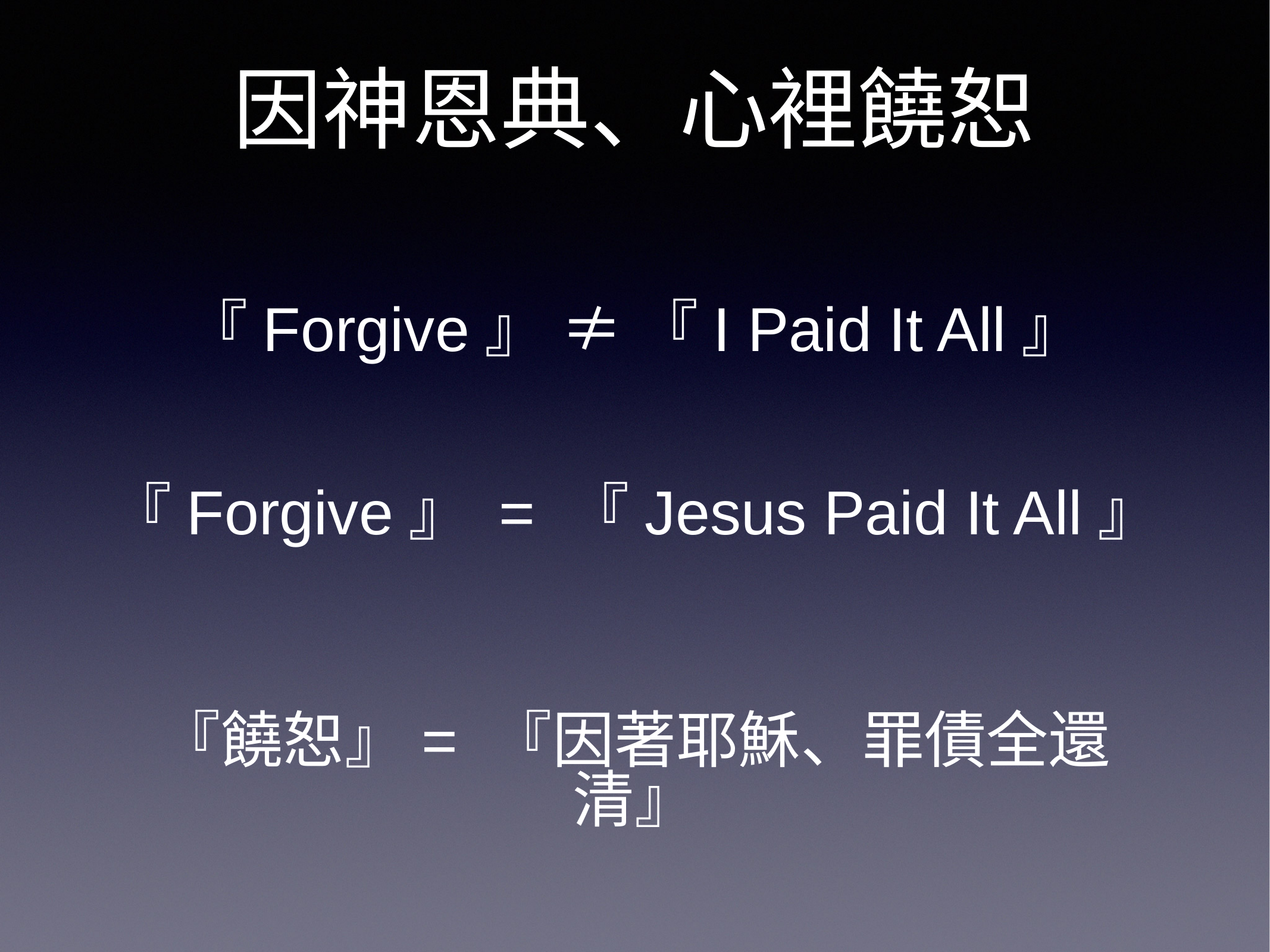

# 因神恩典、心裡饒恕
『Forgive』 ≠ 『I Paid It All』
『Forgive』 = 『Jesus Paid It All』
『饒恕』= 『因著耶穌、罪債全還清』